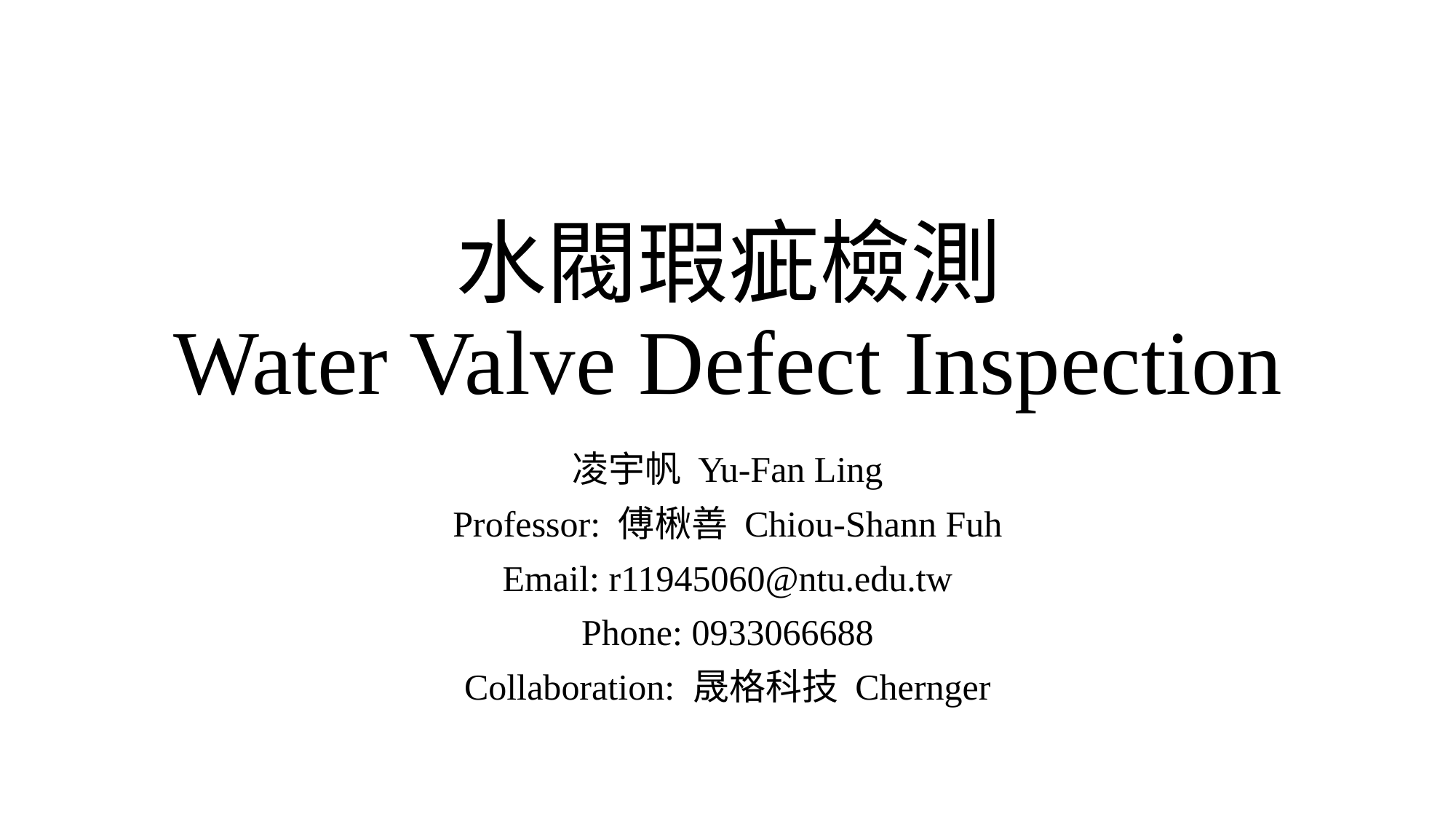

# 水閥瑕疵檢測 Water Valve Defect Inspection
凌宇帆 Yu-Fan Ling
Professor: 傅楸善 Chiou-Shann Fuh
Email: r11945060@ntu.edu.tw
Phone: 0933066688
Collaboration: 晟格科技 Chernger